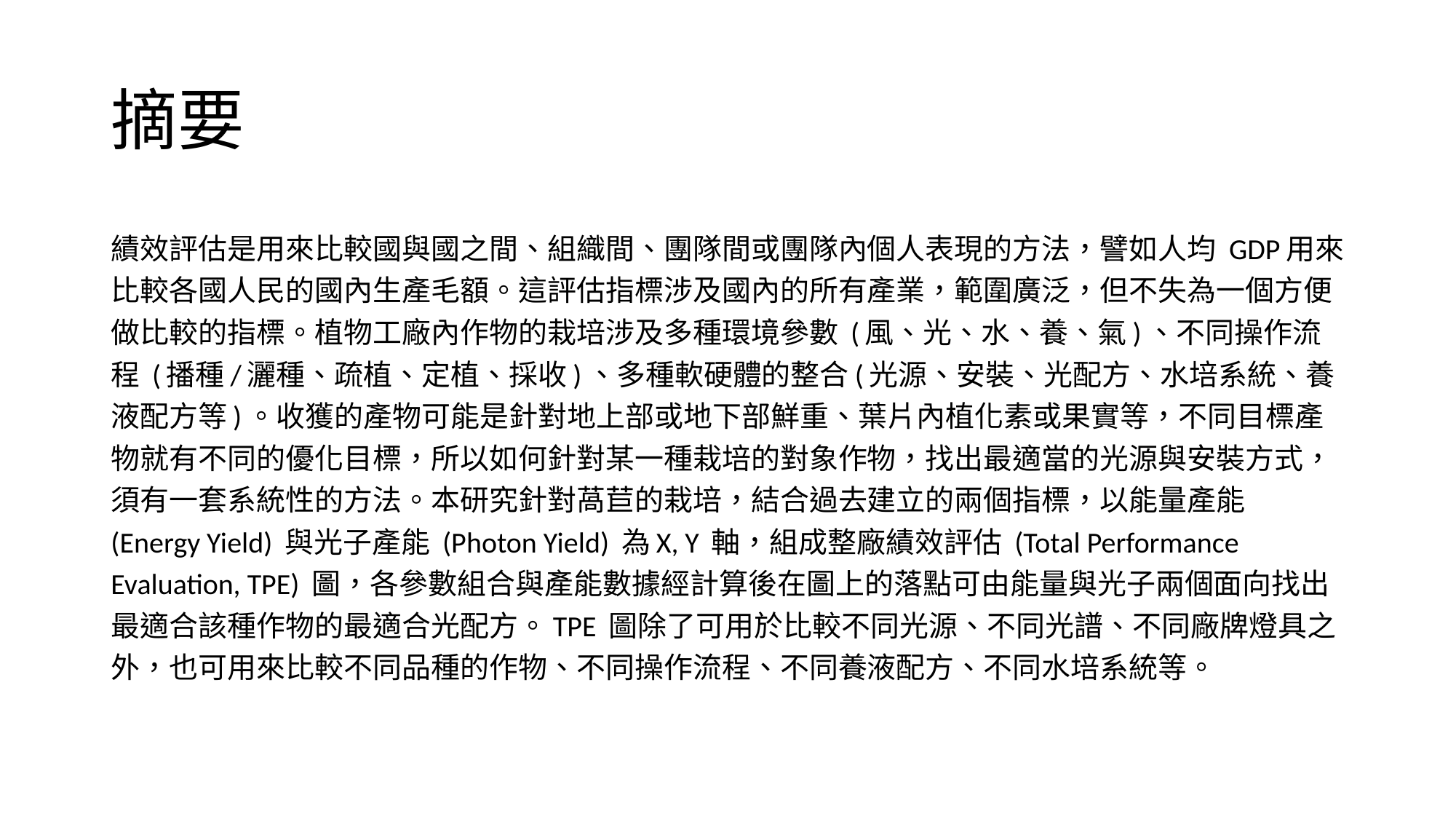

# 摘要
績效評估是用來比較國與國之間、組織間、團隊間或團隊內個人表現的方法，譬如人均 GDP用來比較各國人民的國內生產毛額。這評估指標涉及國內的所有產業，範圍廣泛，但不失為一個方便做比較的指標。植物工廠內作物的栽培涉及多種環境參數 (風、光、水、養、氣)、不同操作流程 (播種/灑種、疏植、定植、採收)、多種軟硬體的整合(光源、安裝、光配方、水培系統、養液配方等)。收獲的產物可能是針對地上部或地下部鮮重、葉片內植化素或果實等，不同目標產物就有不同的優化目標，所以如何針對某一種栽培的對象作物，找出最適當的光源與安裝方式，須有一套系統性的方法。本研究針對萵苣的栽培，結合過去建立的兩個指標，以能量產能 (Energy Yield) 與光子產能 (Photon Yield) 為X, Y 軸，組成整廠績效評估 (Total Performance Evaluation, TPE) 圖，各參數組合與產能數據經計算後在圖上的落點可由能量與光子兩個面向找出最適合該種作物的最適合光配方。TPE 圖除了可用於比較不同光源、不同光譜、不同廠牌燈具之外，也可用來比較不同品種的作物、不同操作流程、不同養液配方、不同水培系統等。